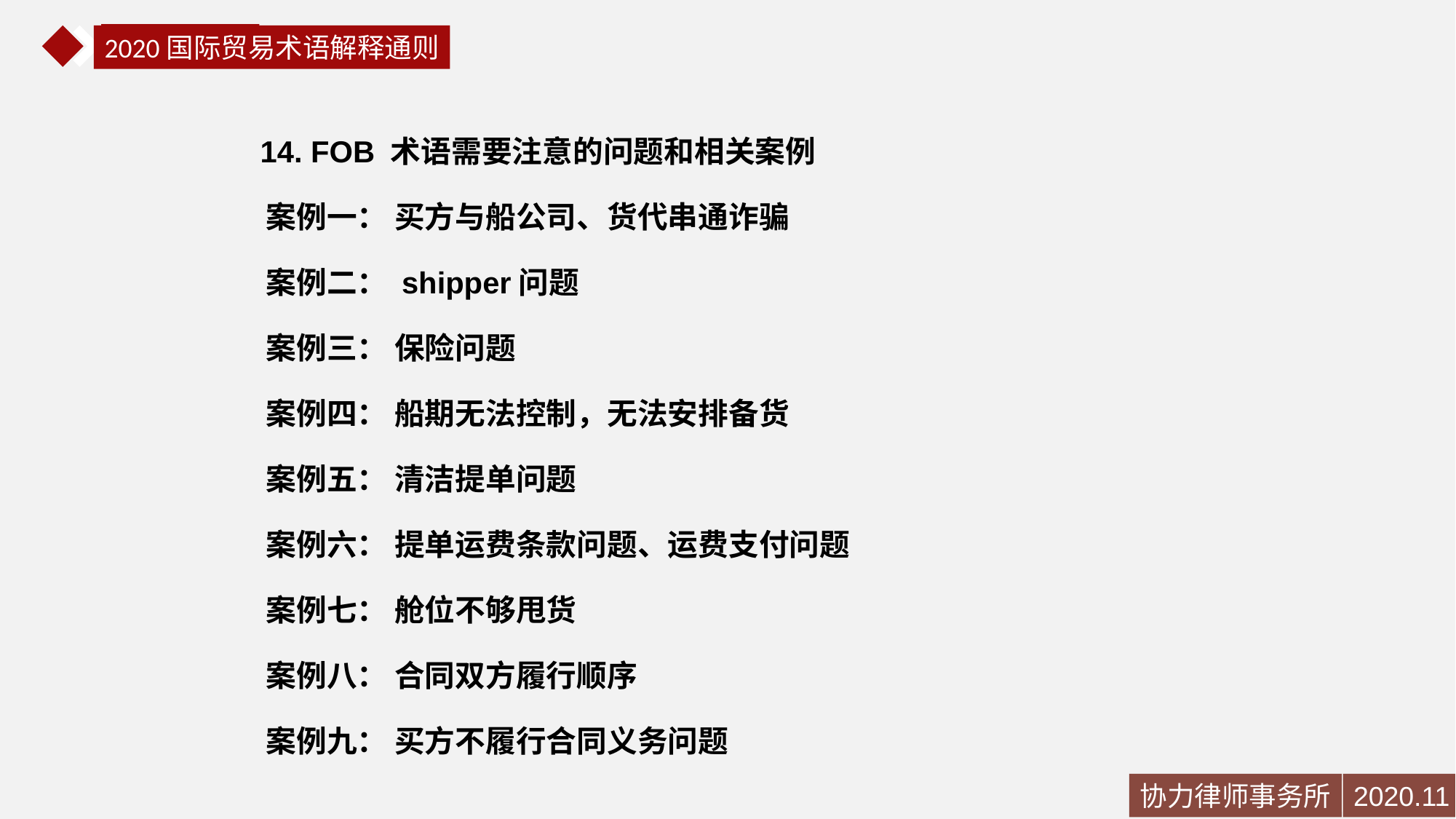

国际贸易法

2020国际贸易术语解释通则

 14. FOB 术语需要注意的问题和相关案例

 案例一： 买方与船公司、货代串通诈骗

 案例二： shipper问题

 案例三： 保险问题

 案例四： 船期无法控制，无法安排备货

 案例五： 清洁提单问题

 案例六： 提单运费条款问题、运费支付问题

 案例七： 舱位不够甩货

 案例八： 合同双方履行顺序

 案例九： 买方不履行合同义务问题

协力律师事务所
2020.11